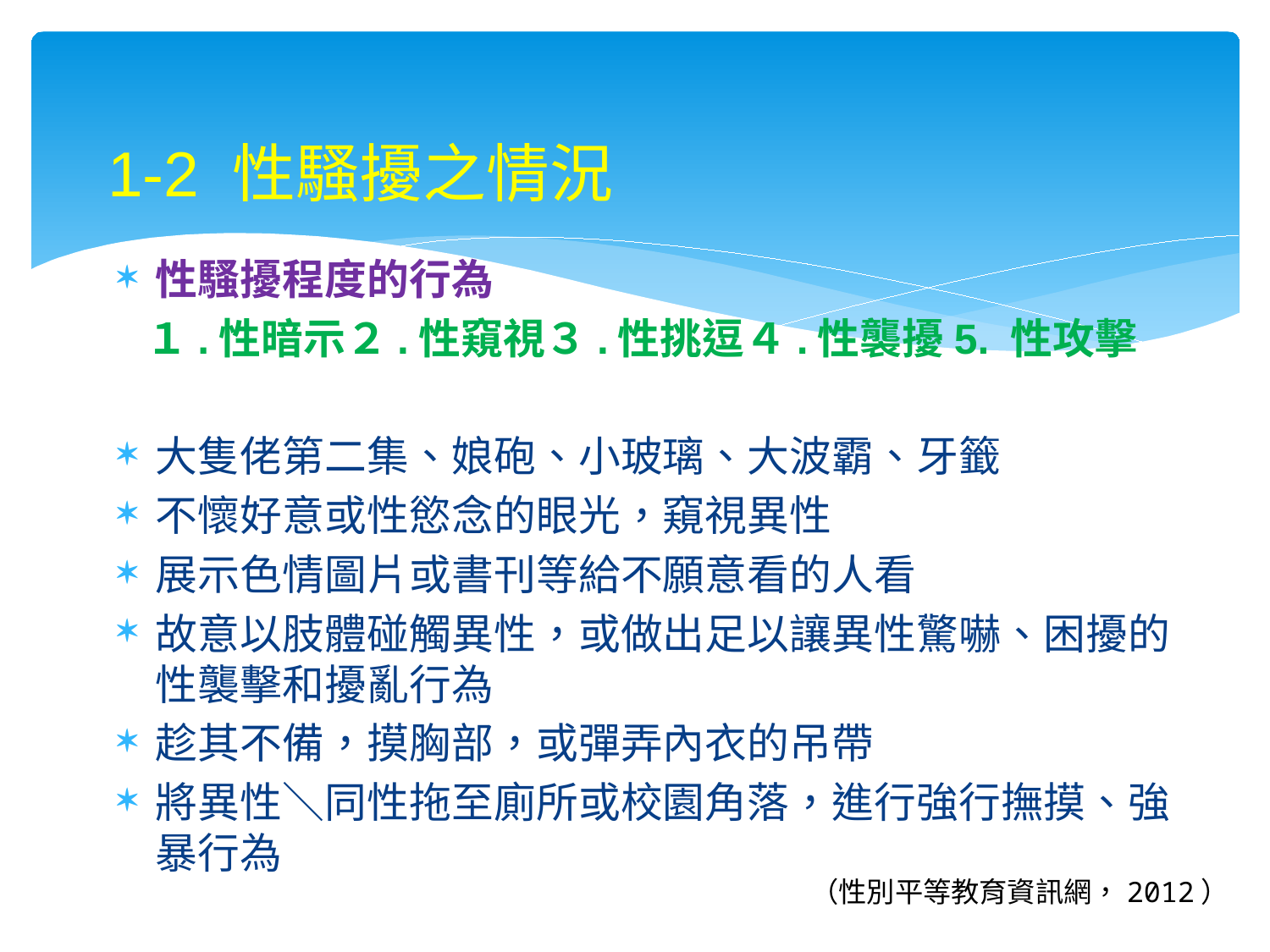

1-2 性騷擾之情況
性騷擾程度的行為
  １.性暗示２.性窺視３.性挑逗４.性襲擾5. 性攻擊

大隻佬第二集、娘砲、小玻璃、大波霸、牙籤
不懷好意或性慾念的眼光，窺視異性
展示色情圖片或書刊等給不願意看的人看
故意以肢體碰觸異性，或做出足以讓異性驚嚇、困擾的性襲擊和擾亂行為
趁其不備，摸胸部，或彈弄內衣的吊帶
將異性＼同性拖至廁所或校園角落，進行強行撫摸、強暴行為

（性別平等教育資訊網，2012）